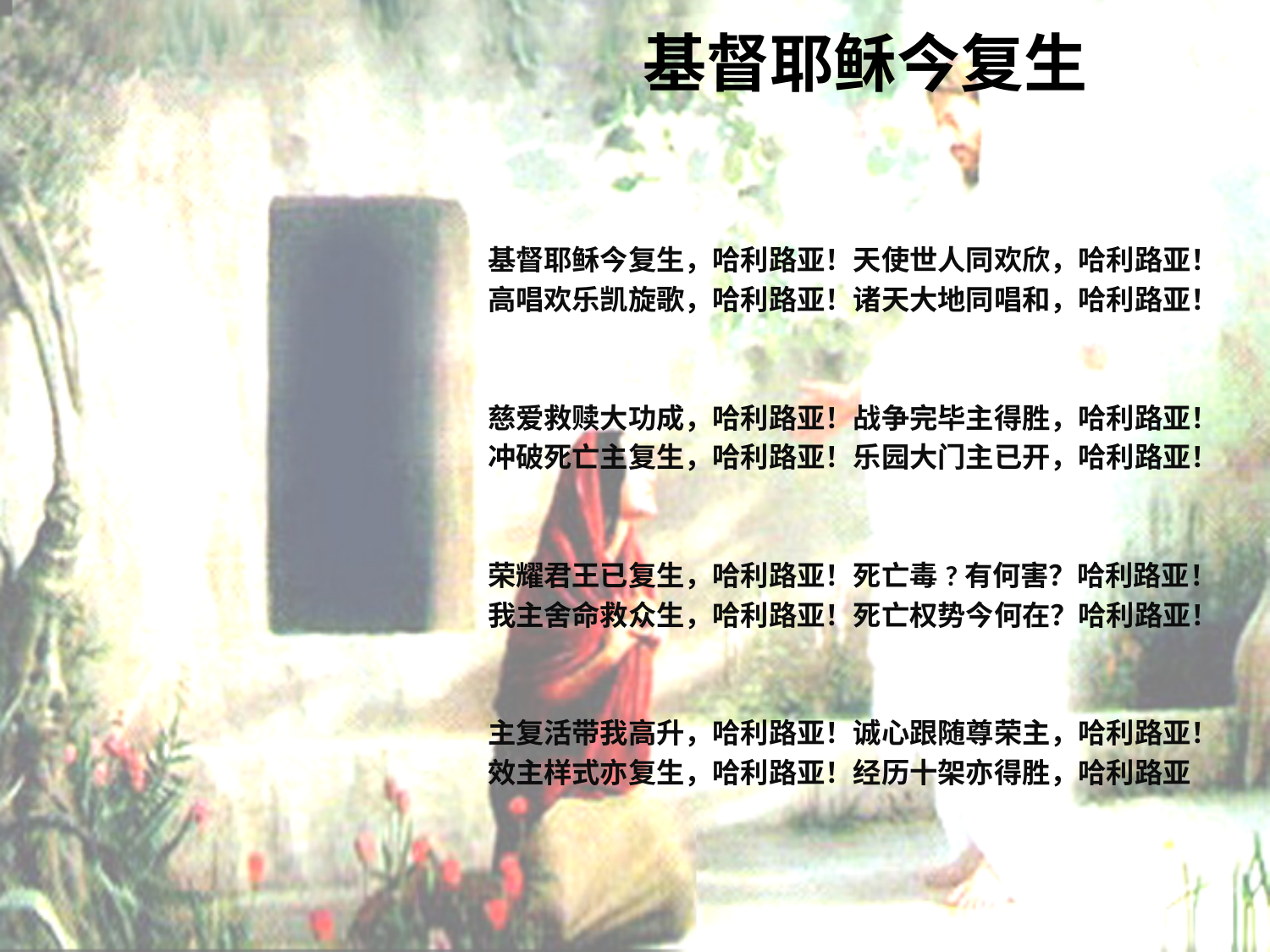

# 基督耶稣今复生
基督耶稣今复生，哈利路亚！天使世人同欢欣，哈利路亚！
高唱欢乐凯旋歌，哈利路亚！诸天大地同唱和，哈利路亚！

慈爱救赎大功成，哈利路亚！战争完毕主得胜，哈利路亚！
冲破死亡主复生，哈利路亚！乐园大门主已开，哈利路亚！

荣耀君王已复生，哈利路亚！死亡毒?有何害？哈利路亚！
我主舍命救众生，哈利路亚！死亡权势今何在？哈利路亚！

主复活带我高升，哈利路亚！诚心跟随尊荣主，哈利路亚！
效主样式亦复生，哈利路亚！经历十架亦得胜，哈利路亚